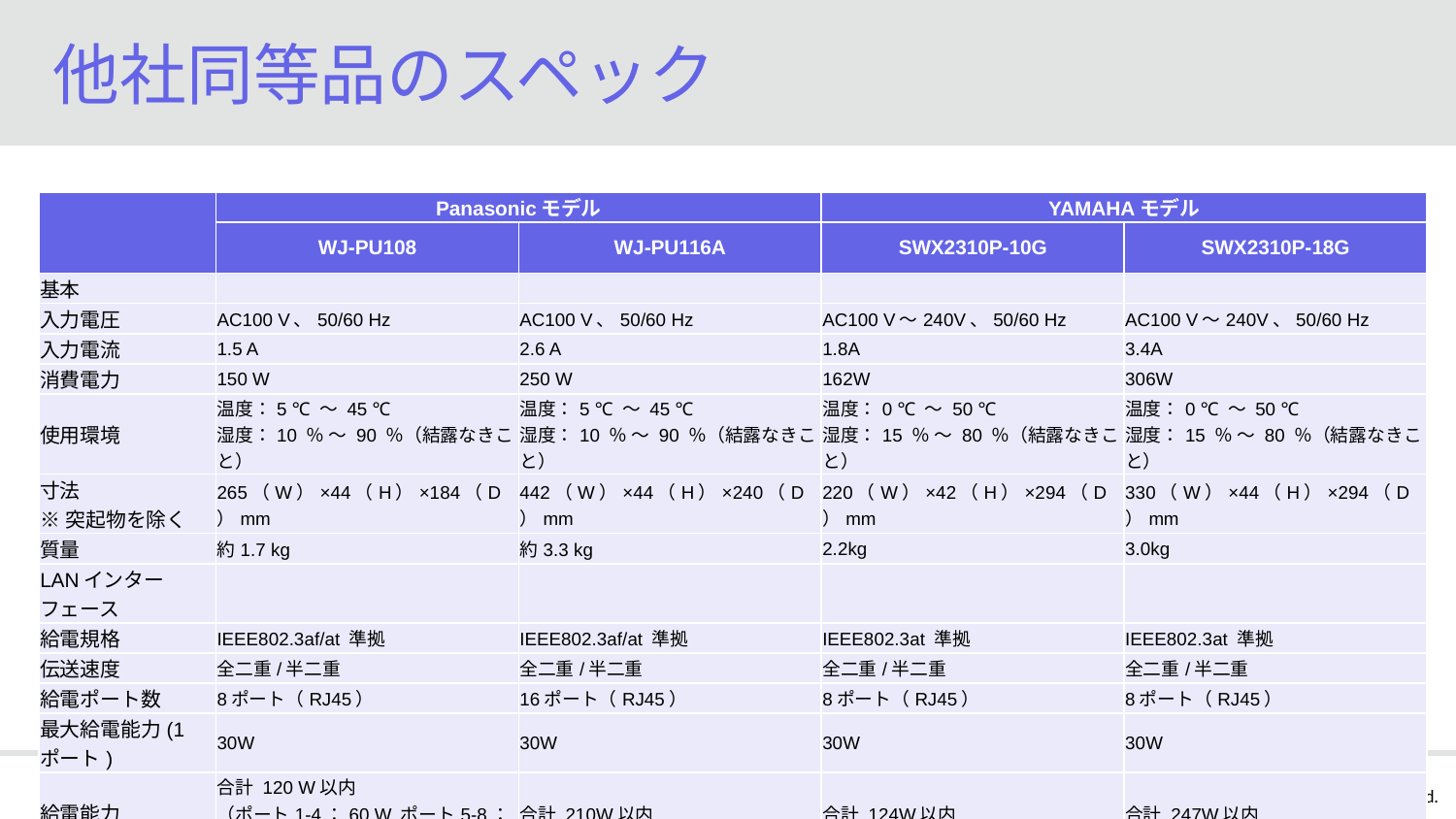

# 他社同等品のスペック
|  | Panasonicモデル |  | YAMAHAモデル |  |
| --- | --- | --- | --- | --- |
|  | WJ-PU108 | WJ-PU116A | SWX2310P-10G | SWX2310P-18G |
| 基本 |  |  |  |  |
| 入力電圧 | AC100 V、50/60 Hz | AC100 V、50/60 Hz | AC100 V～240V、50/60 Hz | AC100 V～240V、50/60 Hz |
| 入力電流 | 1.5 A | 2.6 A | 1.8A | 3.4A |
| 消費電力 | 150 W | 250 W | 162W | 306W |
| 使用環境 | 温度：5 ℃ 〜 45 ℃ 湿度：10 ％ 〜 90 ％（結露なきこと） | 温度：5 ℃ 〜 45 ℃ 湿度：10 ％ 〜 90 ％（結露なきこと） | 温度：0 ℃ 〜 50 ℃ 湿度：15 ％ 〜 80 ％（結露なきこと） | 温度：0 ℃ 〜 50 ℃ 湿度：15 ％ 〜 80 ％（結露なきこと） |
| 寸法 ※突起物を除く | 265（W）×44（H）×184（D）mm | 442（W）×44（H）×240（D）mm | 220（W）×42（H）×294（D）mm | 330（W）×44（H）×294（D）mm |
| 質量 | 約1.7 kg | 約3.3 kg | 2.2kg | 3.0kg |
| LANインターフェース |  |  |  |  |
| 給電規格 | IEEE802.3af/at 準拠 | IEEE802.3af/at 準拠 | IEEE802.3at 準拠 | IEEE802.3at 準拠 |
| 伝送速度 | 全二重/半二重 | 全二重/半二重 | 全二重/半二重 | 全二重/半二重 |
| 給電ポート数 | 8ポート（RJ45） | 16ポート（RJ45） | 8ポート（RJ45） | 8ポート（RJ45） |
| 最大給電能力(1ポート) | 30W | 30W | 30W | 30W |
| 給電能力 | 合計 120 W以内 （ポート1-4：60 W ポート5-8：60 W） | 合計 210W以内 | 合計 124W以内 | 合計 247W以内 |
| レコーダー用 Gigaポート数 | 2ポート（RJ45） | 2ポート（RJ45） | 2ポート（RJ45） | 2ポート（RJ45） |
|  | ※レコーダーを1台のみ接続可能 | ※レコーダーを1台のみ接続可能 |  |  |